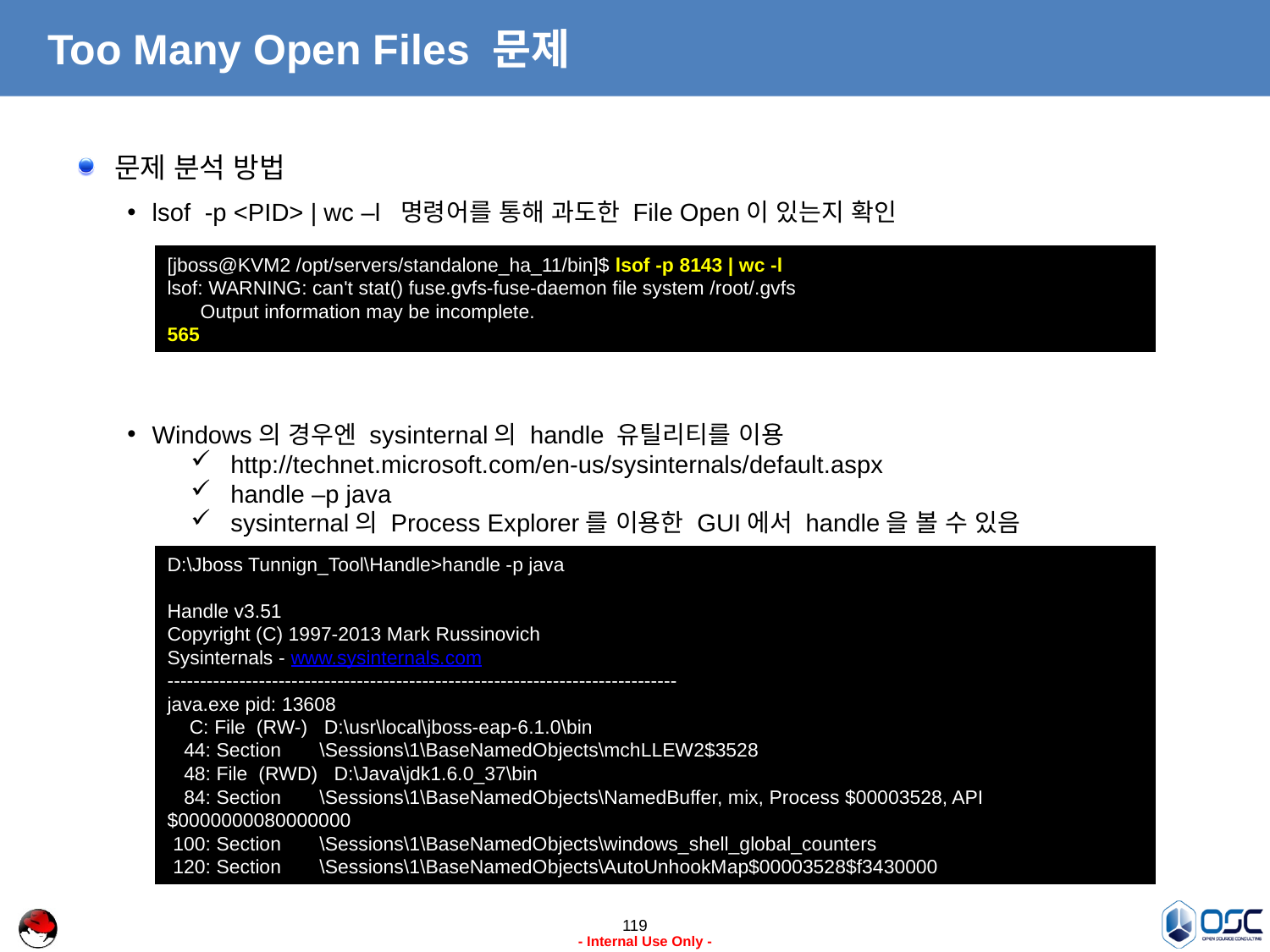

# Too Many Open Files 문제
문제 분석 방법
lsof  -p <PID> | wc –l  명령어를 통해 과도한 File Open이 있는지 확인

Windows의 경우엔 sysinternal의 handle 유틸리티를 이용
http://technet.microsoft.com/en-us/sysinternals/default.aspx
handle –p java
sysinternal의 Process Explorer를 이용한 GUI에서 handle을 볼 수 있음

[jboss@KVM2 /opt/servers/standalone_ha_11/bin]$ lsof -p 8143 | wc -l
lsof: WARNING: can't stat() fuse.gvfs-fuse-daemon file system /root/.gvfs
      Output information may be incomplete.
565
D:\Jboss Tunnign_Tool\Handle>handle -p java

Handle v3.51
Copyright (C) 1997-2013 Mark Russinovich
Sysinternals - www.sysinternals.com
------------------------------------------------------------------------------
java.exe pid: 13608
    C: File  (RW-)   D:\usr\local\jboss-eap-6.1.0\bin
   44: Section       \Sessions\1\BaseNamedObjects\mchLLEW2$3528
   48: File  (RWD)   D:\Java\jdk1.6.0_37\bin
   84: Section       \Sessions\1\BaseNamedObjects\NamedBuffer, mix, Process $00003528, API $0000000080000000
 100: Section       \Sessions\1\BaseNamedObjects\windows_shell_global_counters
 120: Section       \Sessions\1\BaseNamedObjects\AutoUnhookMap$00003528$f3430000